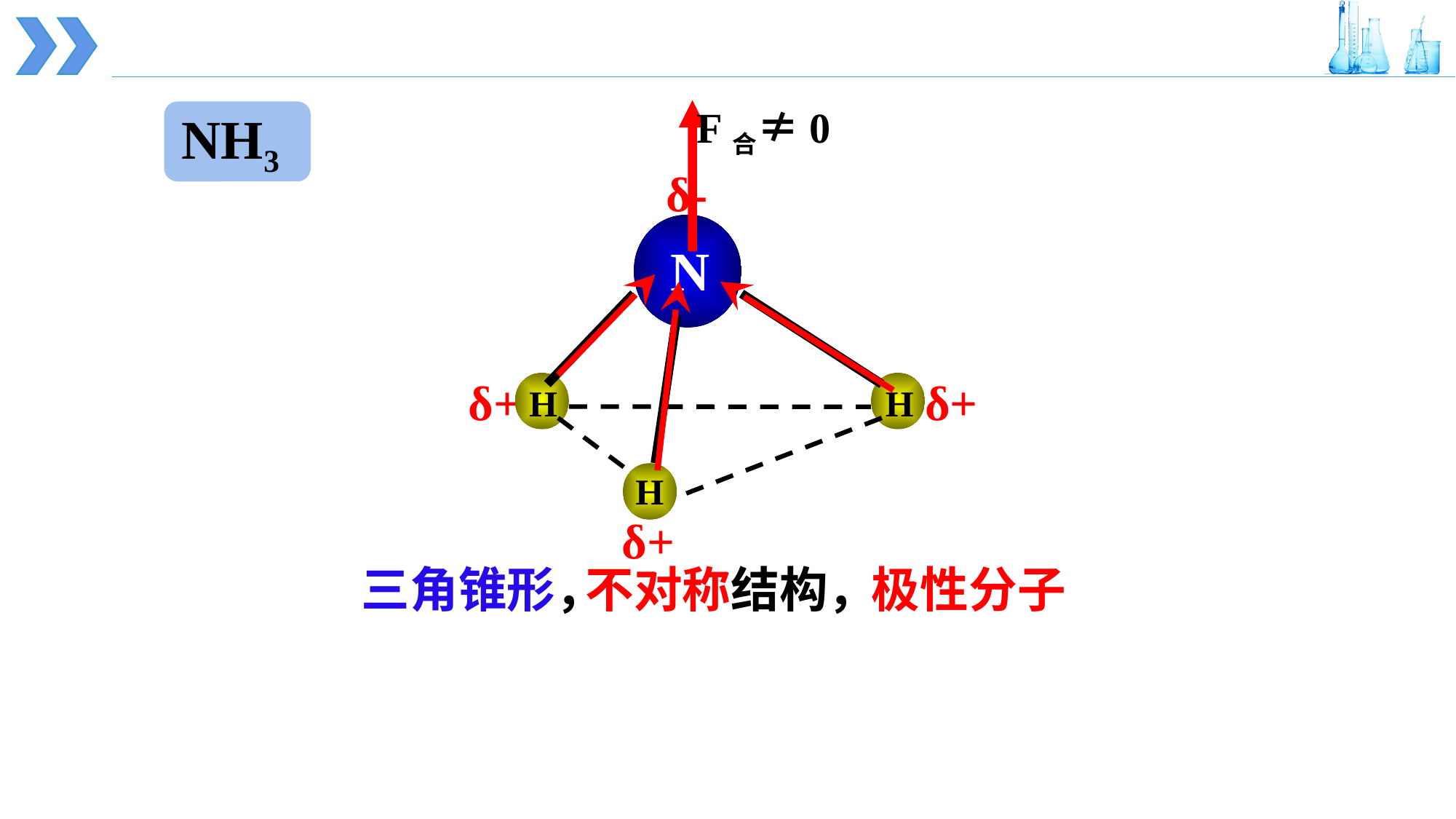

F合≠0

NH3
δ-

N
H
H
H

δ+
δ+
δ+
三角锥形，
不对称结构，
极性分子